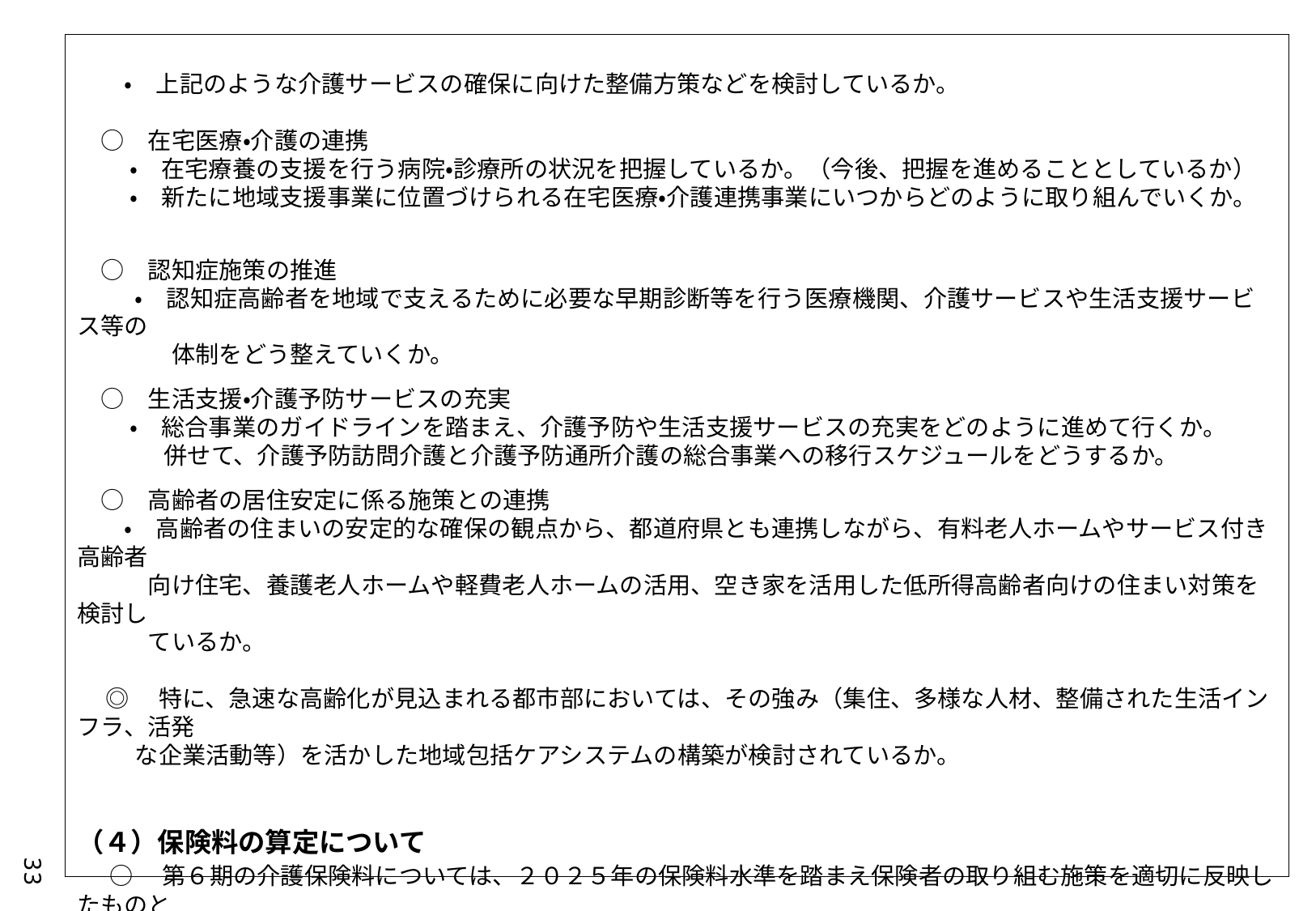

# ・　上記のような介護サービスの確保に向けた整備方策などを検討しているか。 　○　在宅医療・介護の連携 　　 ・　在宅療養の支援を行う病院・診療所の状況を把握しているか。（今後、把握を進めることとしているか） 　　 ・　新たに地域支援事業に位置づけられる在宅医療・介護連携事業にいつからどのように取り組んでいくか。　 　○　認知症施策の推進 　　  ・　認知症高齢者を地域で支えるために必要な早期診断等を行う医療機関、介護サービスや生活支援サービス等の 　　　　体制をどう整えていくか。　　 　○　生活支援・介護予防サービスの充実 　　 ・　総合事業のガイドラインを踏まえ、介護予防や生活支援サービスの充実をどのように進めて行くか。 　　 　  併せて、介護予防訪問介護と介護予防通所介護の総合事業への移行スケジュールをどうするか。 　○　高齢者の居住安定に係る施策との連携 　　・　高齢者の住まいの安定的な確保の観点から、都道府県とも連携しながら、有料老人ホームやサービス付き高齢者 　　　向け住宅、養護老人ホームや軽費老人ホームの活用、空き家を活用した低所得高齢者向けの住まい対策を検討し 　　　ているか。 　　　　 　 ◎　 特に、急速な高齢化が見込まれる都市部においては、その強み（集住、多様な人材、整備された生活インフラ、活発 　　  な企業活動等）を活かした地域包括ケアシステムの構築が検討されているか。 （４）保険料の算定について 　 ○　 第６期の介護保険料については、２０２５年の保険料水準を踏まえ保険者の取り組む施策を適切に反映したものと 　　　 なっているか。 　 ○　 第５期期間中に財政安定化基金より借り入れを受けている（又は本年度に借り入れが見込まれる）保険者について 　　　 は、第６期の保険料算定に際して、当該借入金の償還分についても適切に見込まれているか。 　 ○　介護給付費準備基金の取崩し額や保険料予定収納率等について、適切に設定しているか。
33